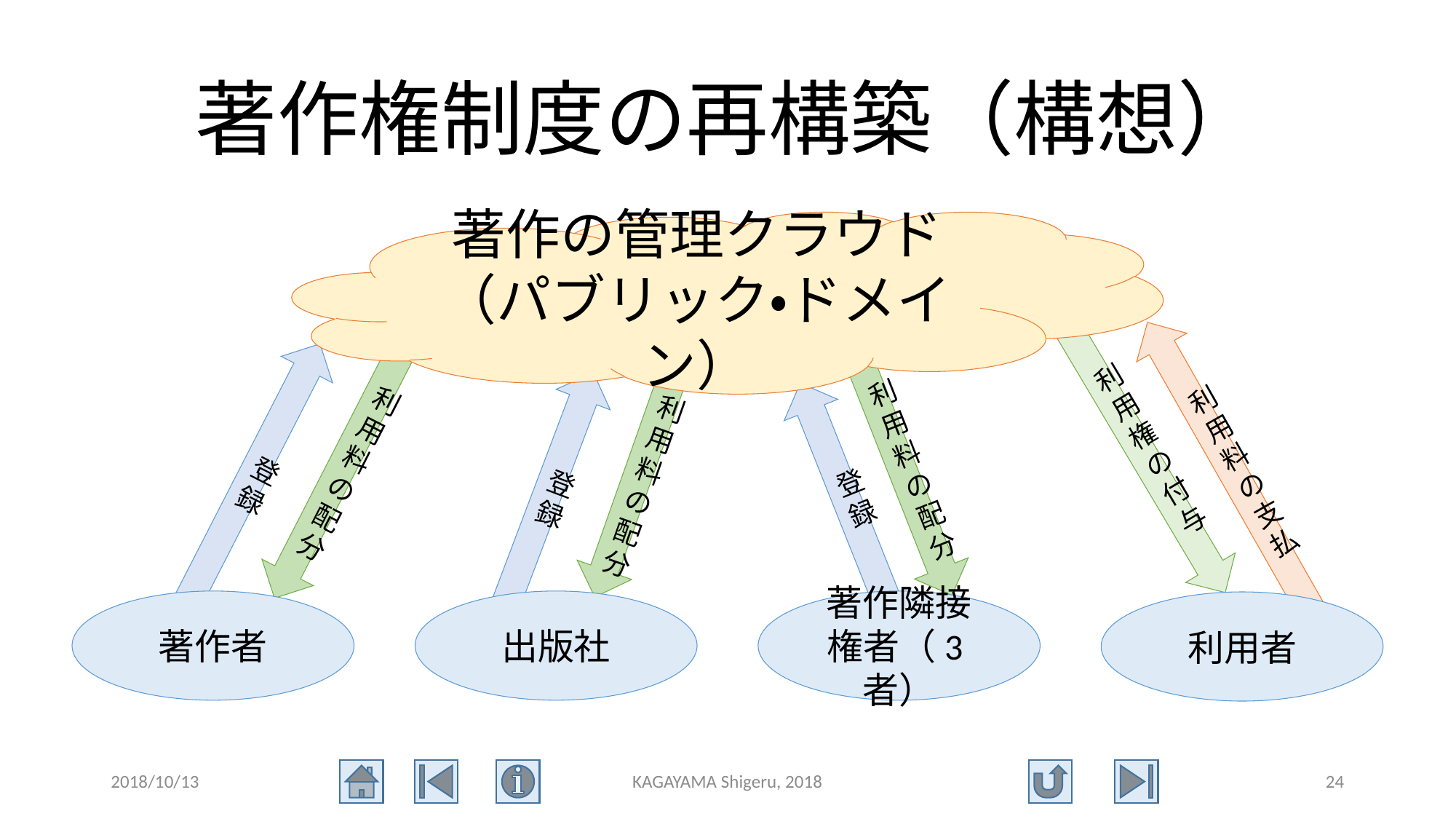

# 著作権制度の再構築（構想）
著作の管理クラウド
（パブリック・ドメイン）
利用料の支払
利用権の付与
登録
利用料の配分
利用料の配分
登録
登録
利用料の配分
著作者
出版社
著作隣接権者（3者）
利用者
2018/10/13
KAGAYAMA Shigeru, 2018
24